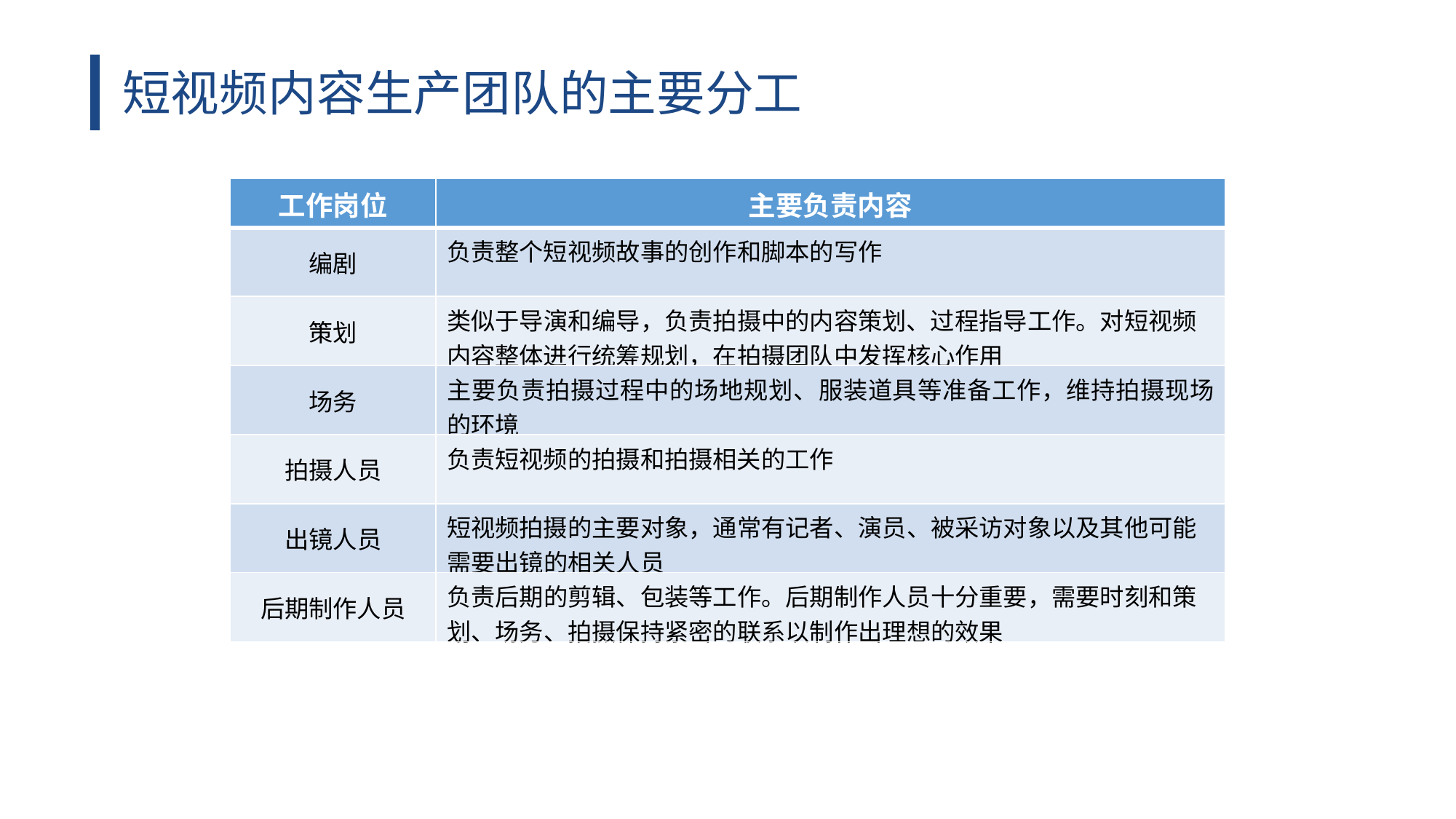

短视频内容生产团队的主要分工
| 工作岗位 | 主要负责内容 |
| --- | --- |
| 编剧 | 负责整个短视频故事的创作和脚本的写作 |
| 策划 | 类似于导演和编导，负责拍摄中的内容策划、过程指导工作。对短视频内容整体进行统筹规划，在拍摄团队中发挥核心作用 |
| 场务 | 主要负责拍摄过程中的场地规划、服装道具等准备工作，维持拍摄现场的环境 |
| 拍摄人员 | 负责短视频的拍摄和拍摄相关的工作 |
| 出镜人员 | 短视频拍摄的主要对象，通常有记者、演员、被采访对象以及其他可能需要出镜的相关人员 |
| 后期制作人员 | 负责后期的剪辑、包装等工作。后期制作人员十分重要，需要时刻和策划、场务、拍摄保持紧密的联系以制作出理想的效果 |